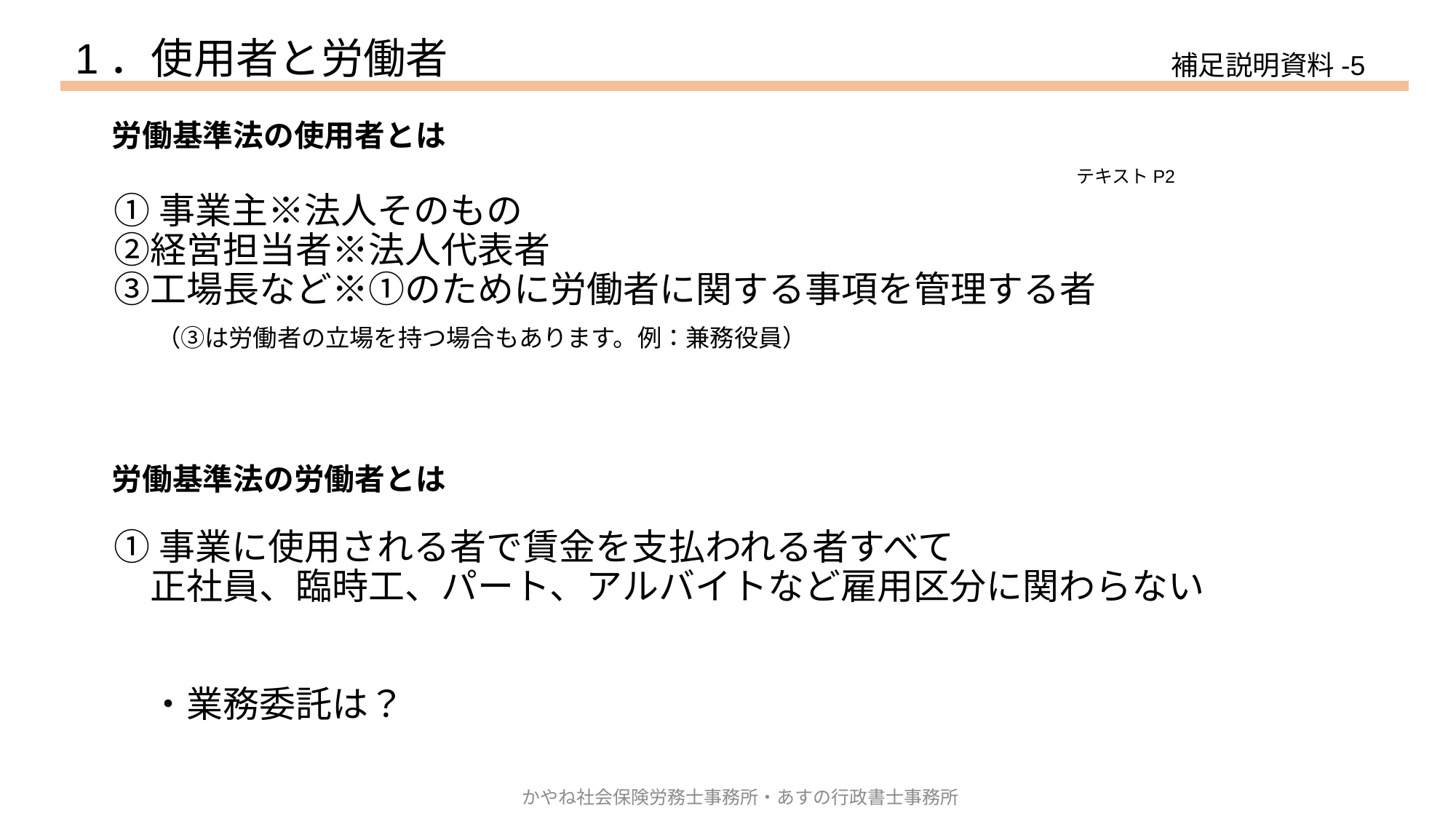

1．使用者と労働者
補足説明資料-5
労働基準法の使用者とは
テキストP2
# ①事業主※法人そのもの ②経営担当者※法人代表者 ③工場長など※①のために労働者に関する事項を管理する者 　（③は労働者の立場を持つ場合もあります。例：兼務役員）
労働基準法の労働者とは
①事業に使用される者で賃金を支払われる者すべて
　正社員、臨時工、パート、アルバイトなど雇用区分に関わらない
　・業務委託は？
かやね社会保険労務士事務所・あすの行政書士事務所